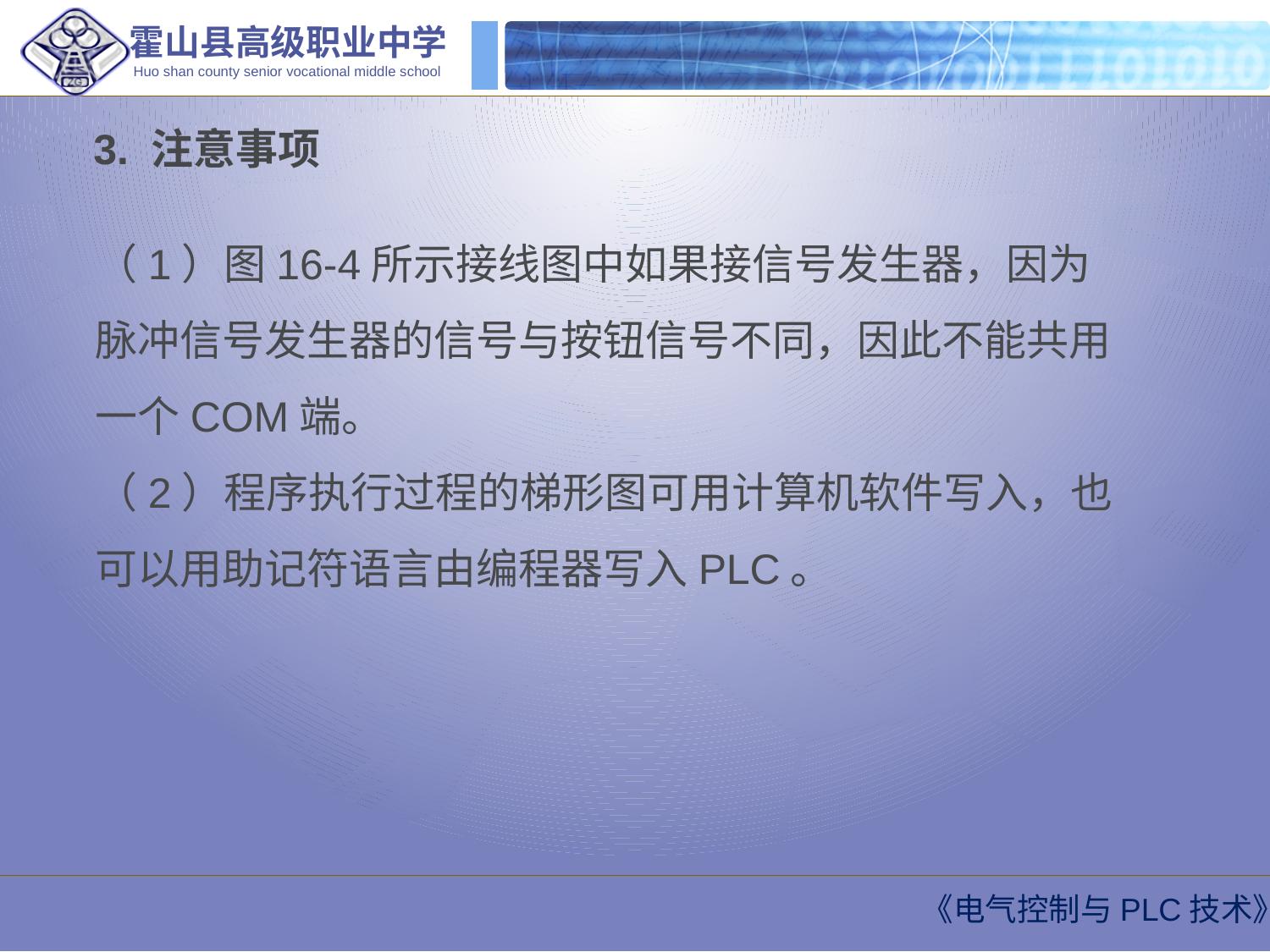

3. 注意事项
（1）图16-4所示接线图中如果接信号发生器，因为脉冲信号发生器的信号与按钮信号不同，因此不能共用一个COM端。
（2）程序执行过程的梯形图可用计算机软件写入，也可以用助记符语言由编程器写入PLC。